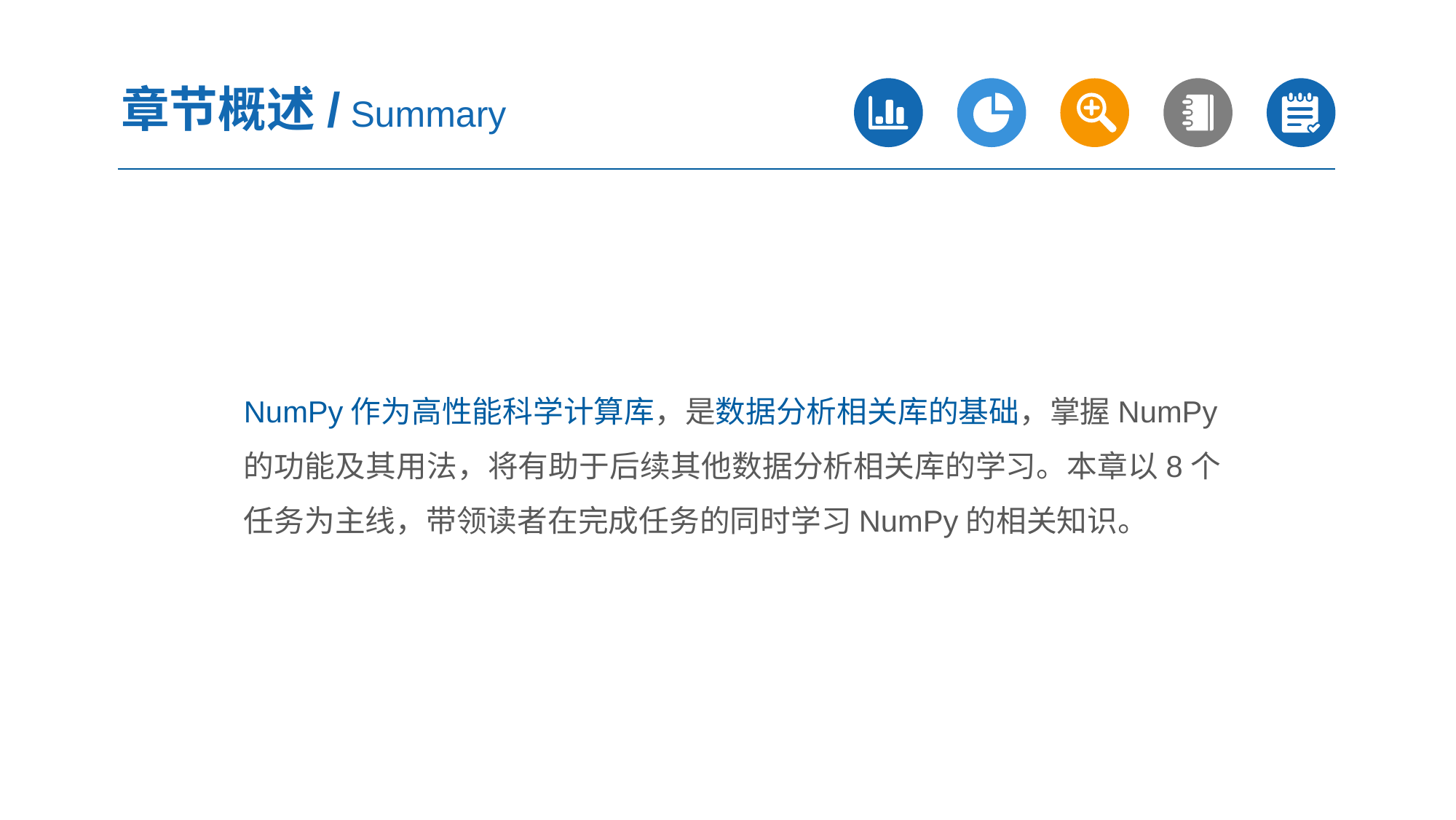

章节概述/ Summary
NumPy作为高性能科学计算库，是数据分析相关库的基础，掌握NumPy的功能及其用法，将有助于后续其他数据分析相关库的学习。本章以8个任务为主线，带领读者在完成任务的同时学习NumPy的相关知识。